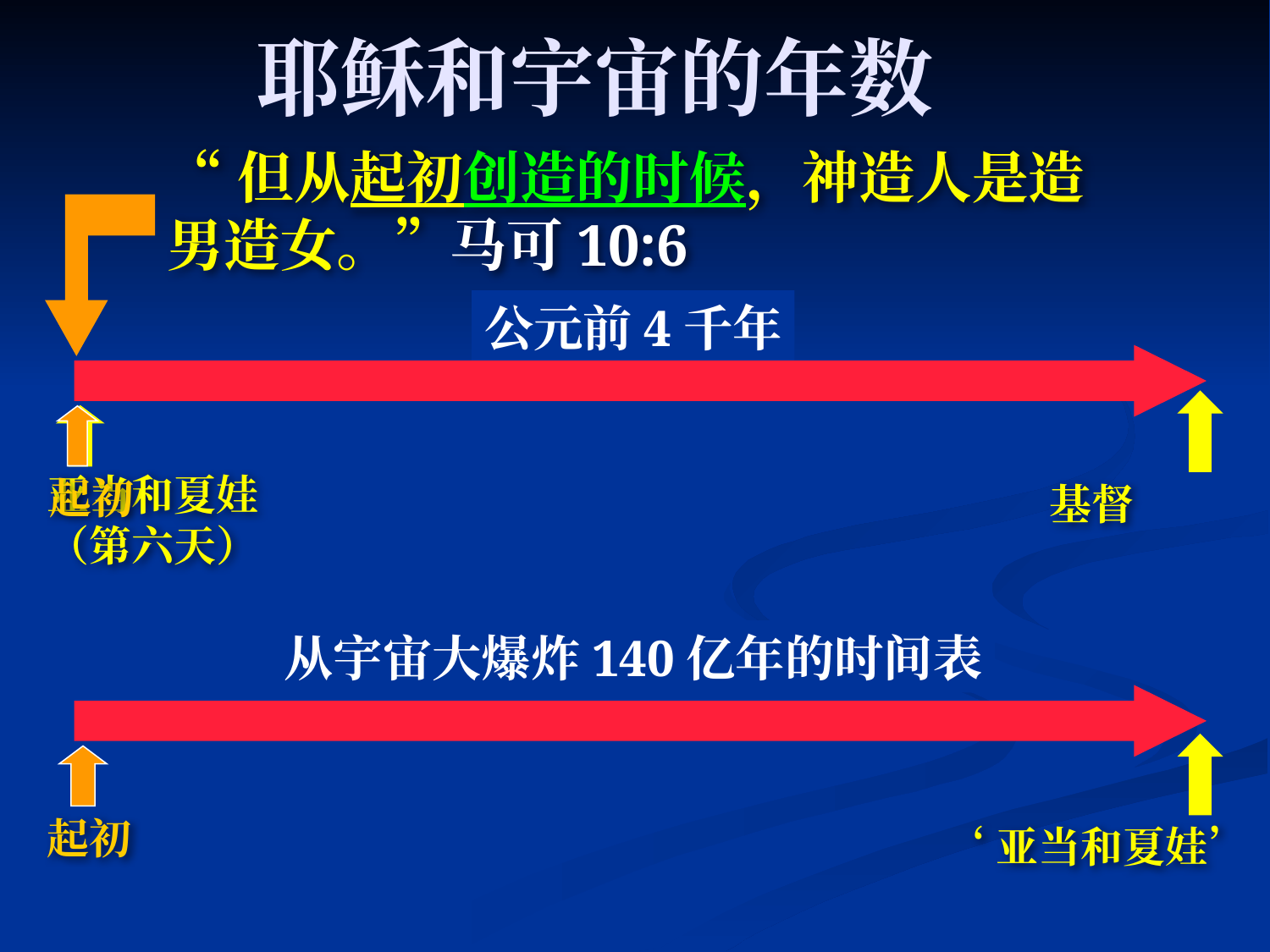

# 耶稣和宇宙的年数
“但从起初创造的时候，神造人是造男造女。”马可10:6

公元前4千年

           基督

亚当和夏娃（第六天）

起初

从宇宙大爆炸140亿年的时间表

  ‘亚当和夏娃’

起初